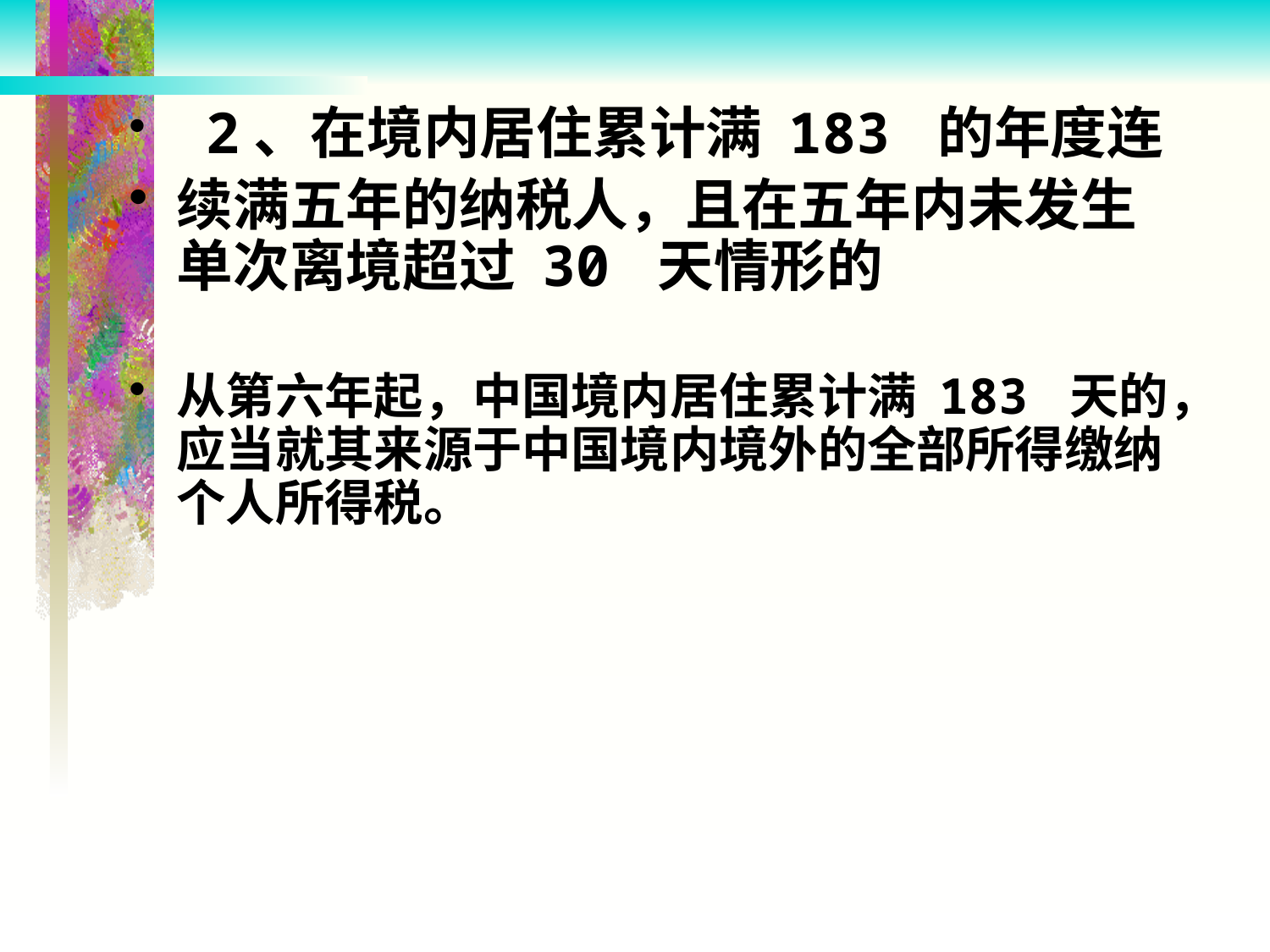

2、在境内居住累计满 183 的年度连
续满五年的纳税人，且在五年内未发生单次离境超过 30 天情形的

从第六年起，中国境内居住累计满 183 天的，应当就其来源于中国境内境外的全部所得缴纳个人所得税。